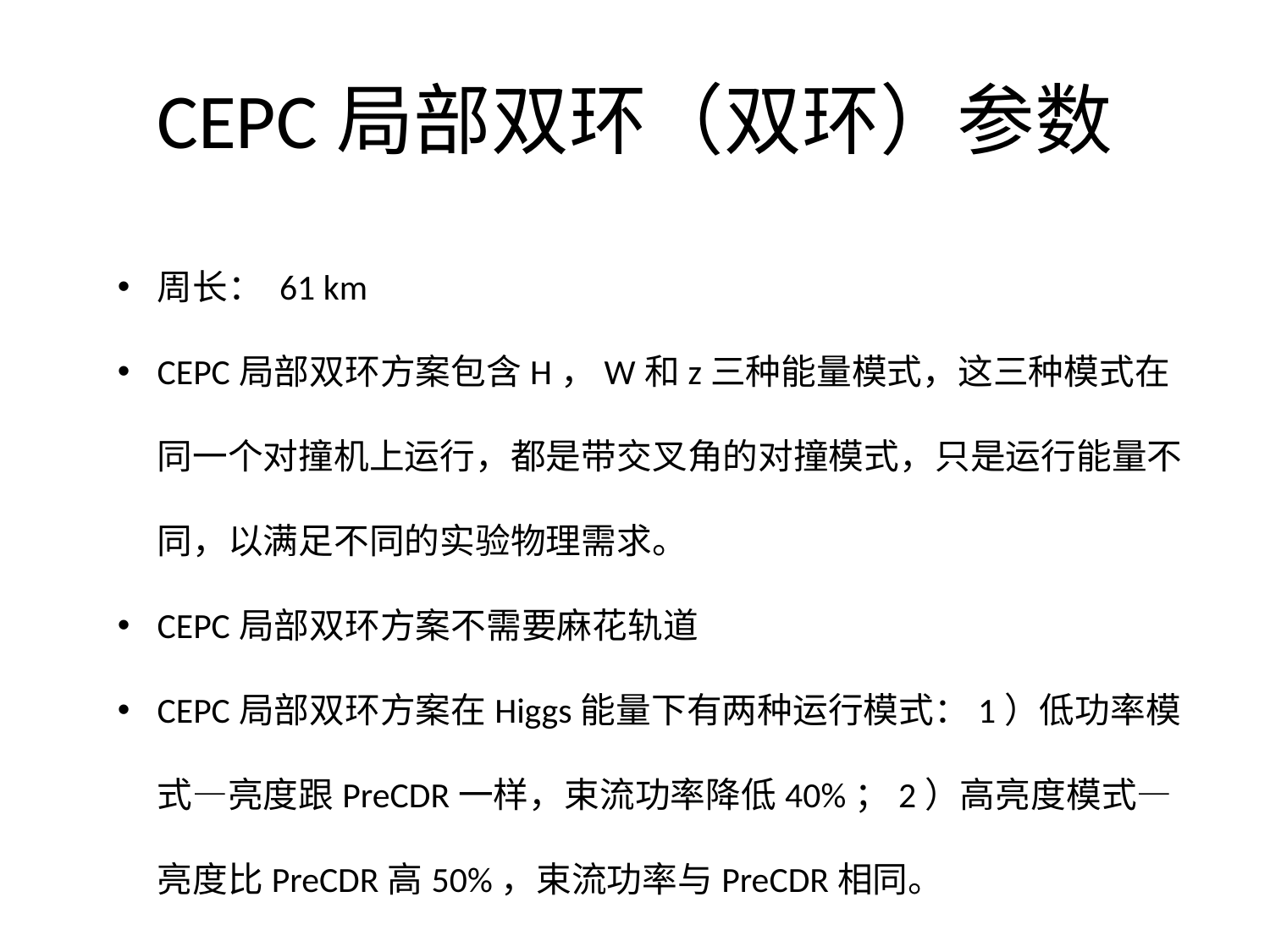

# CEPC局部双环（双环）参数
周长： 61 km
CEPC局部双环方案包含H，W和z三种能量模式，这三种模式在同一个对撞机上运行，都是带交叉角的对撞模式，只是运行能量不同，以满足不同的实验物理需求。
CEPC局部双环方案不需要麻花轨道
CEPC局部双环方案在Higgs能量下有两种运行模式：1）低功率模式—亮度跟PreCDR一样，束流功率降低40%；2）高亮度模式—亮度比PreCDR高50%，束流功率与PreCDR相同。